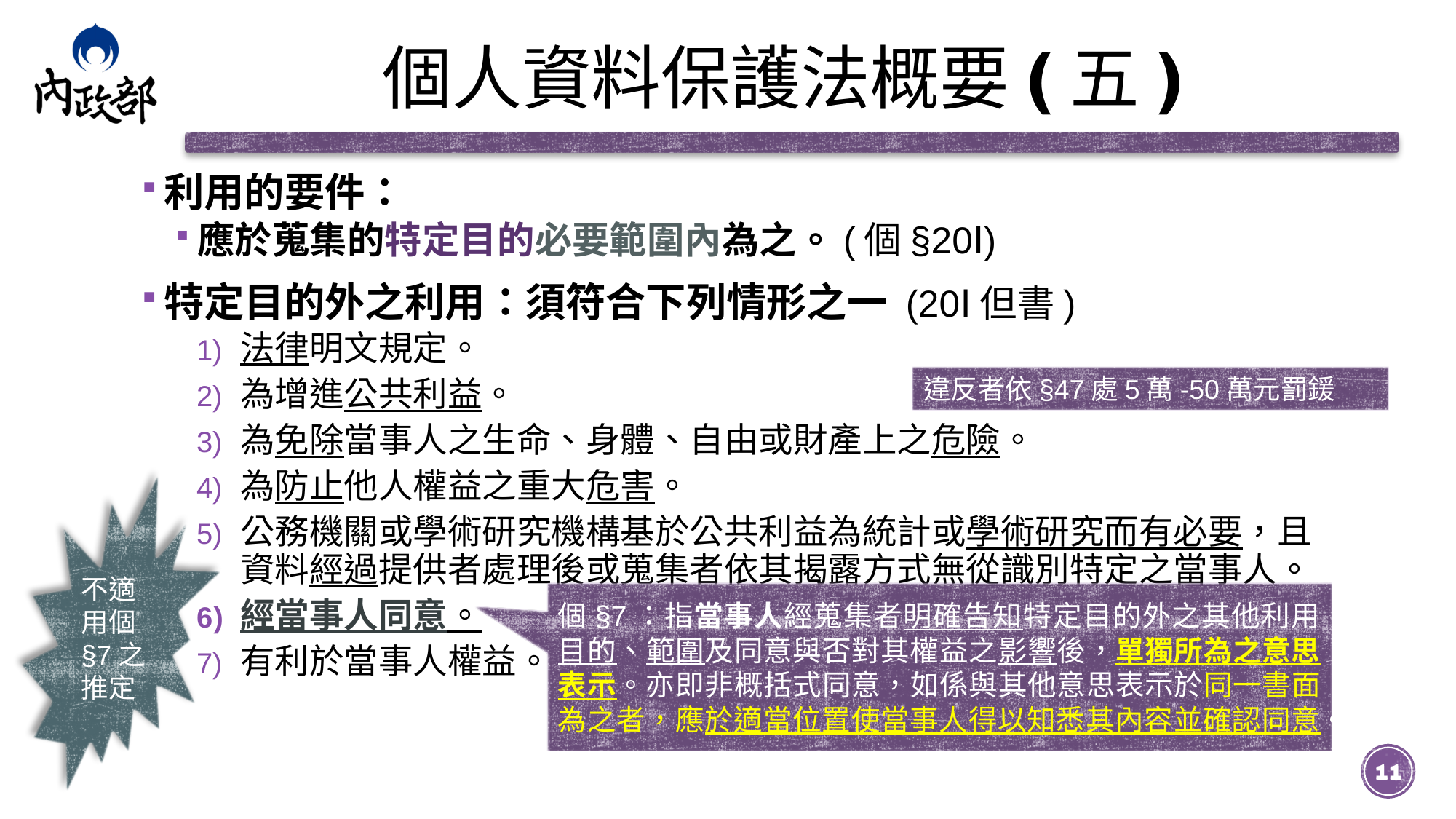

# 個人資料保護法概要(五)
利用的要件：
應於蒐集的特定目的必要範圍內為之。(個§20Ⅰ)
特定目的外之利用：須符合下列情形之一 (20Ⅰ但書)
法律明文規定。
為增進公共利益。
為免除當事人之生命、身體、自由或財產上之危險。
為防止他人權益之重大危害。
公務機關或學術研究機構基於公共利益為統計或學術研究而有必要，且資料經過提供者處理後或蒐集者依其揭露方式無從識別特定之當事人。
經當事人同意。
有利於當事人權益。
違反者依§47處5萬-50萬元罰鍰
不適用個§7之推定
個§7：指當事人經蒐集者明確告知特定目的外之其他利用目的、範圍及同意與否對其權益之影響後，單獨所為之意思表示。亦即非概括式同意，如係與其他意思表示於同一書面為之者，應於適當位置使當事人得以知悉其內容並確認同意。
11